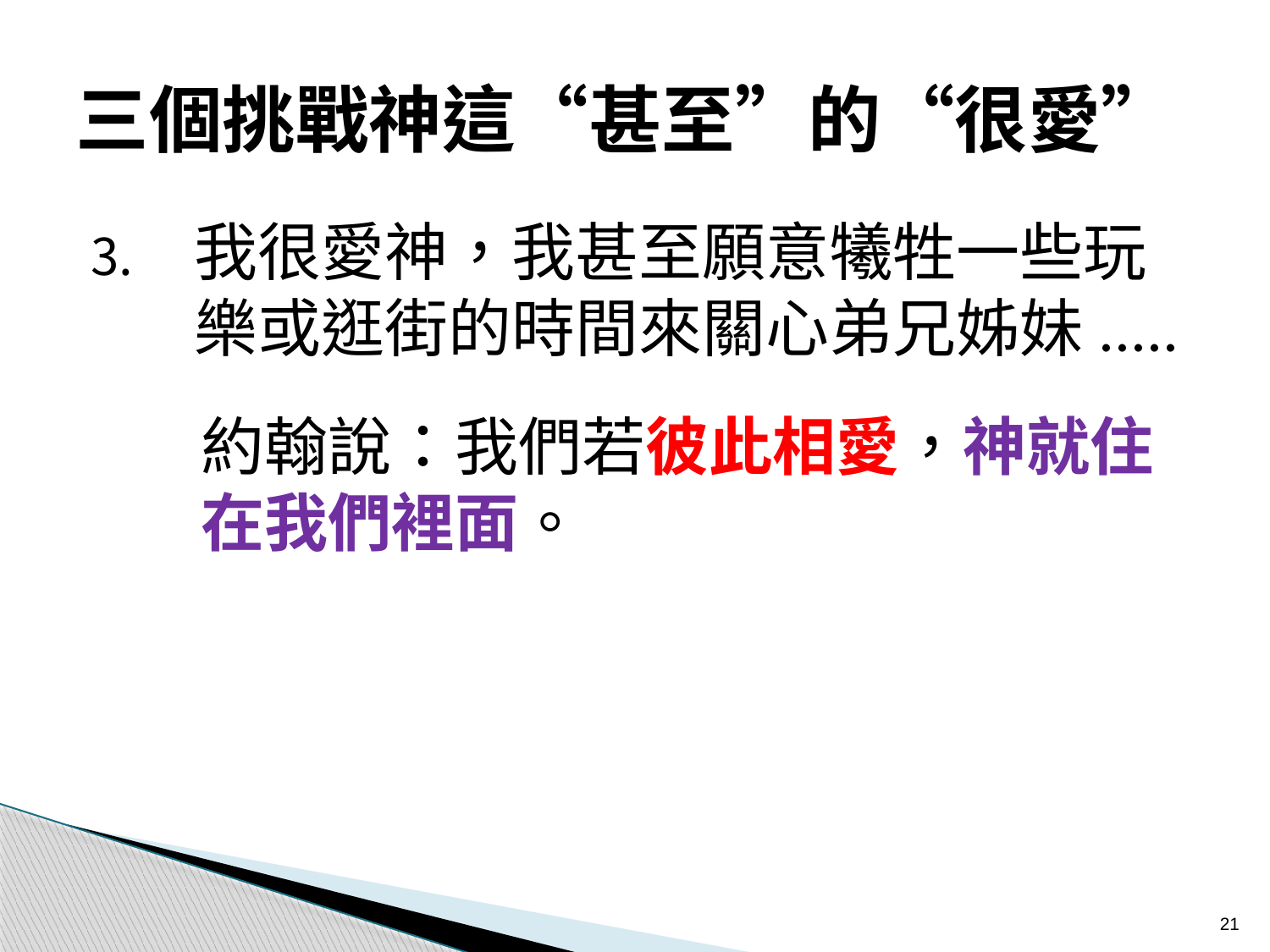

# 三個挑戰神這“甚至”的“很愛”
我很愛神，我甚至願意犧牲一些玩樂或逛街的時間來關心弟兄姊妹.....
	約翰說：我們若彼此相愛，神就住在我們裡面。
21